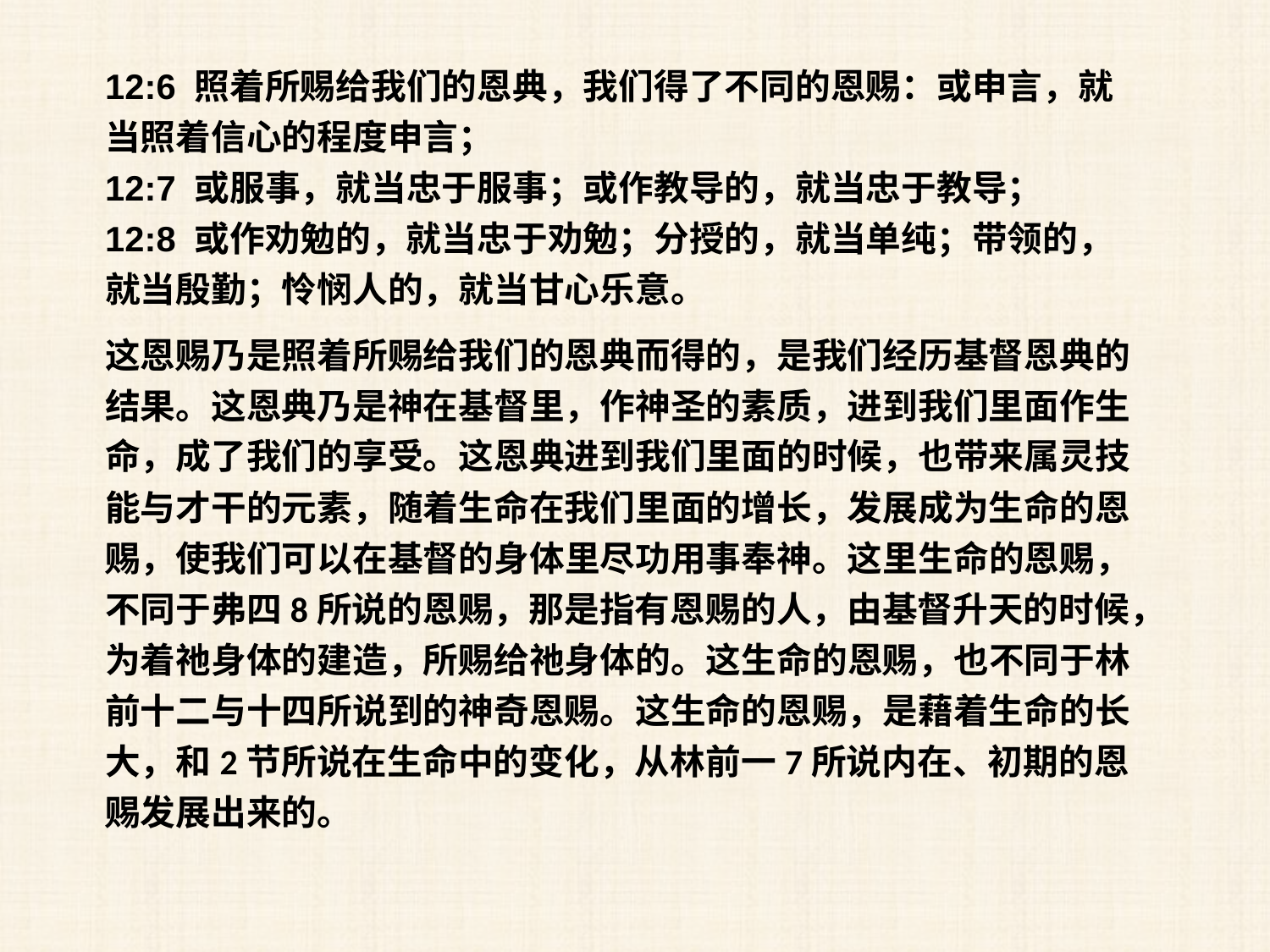

12:6 照着所赐给我们的恩典，我们得了不同的恩赐：或申言，就当照着信心的程度申言；
12:7 或服事，就当忠于服事；或作教导的，就当忠于教导；
12:8 或作劝勉的，就当忠于劝勉；分授的，就当单纯；带领的，就当殷勤；怜悯人的，就当甘心乐意。
这恩赐乃是照着所赐给我们的恩典而得的，是我们经历基督恩典的结果。这恩典乃是神在基督里，作神圣的素质，进到我们里面作生命，成了我们的享受。这恩典进到我们里面的时候，也带来属灵技能与才干的元素，随着生命在我们里面的增长，发展成为生命的恩赐，使我们可以在基督的身体里尽功用事奉神。这里生命的恩赐，不同于弗四8所说的恩赐，那是指有恩赐的人，由基督升天的时候，为着祂身体的建造，所赐给祂身体的。这生命的恩赐，也不同于林前十二与十四所说到的神奇恩赐。这生命的恩赐，是藉着生命的长大，和2节所说在生命中的变化，从林前一7所说内在、初期的恩赐发展出来的。